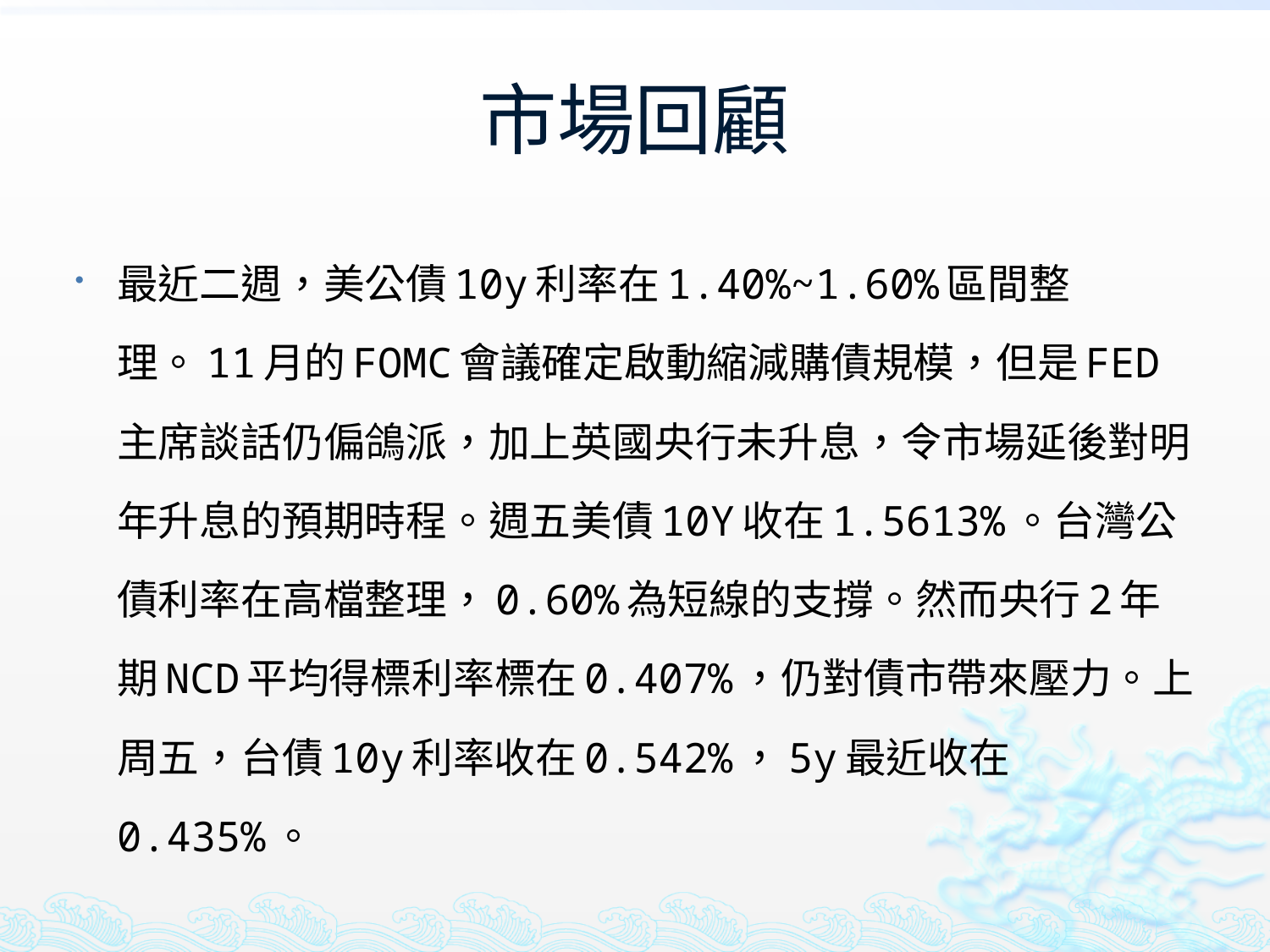

# 市場回顧
最近二週，美公債10y利率在1.40%~1.60%區間整理。11月的FOMC會議確定啟動縮減購債規模，但是FED主席談話仍偏鴿派，加上英國央行未升息，令市場延後對明年升息的預期時程。週五美債10Y收在1.5613%。台灣公債利率在高檔整理，0.60%為短線的支撐。然而央行2年期NCD平均得標利率標在0.407%，仍對債市帶來壓力。上周五，台債10y利率收在0.542%，5y最近收在0.435%。